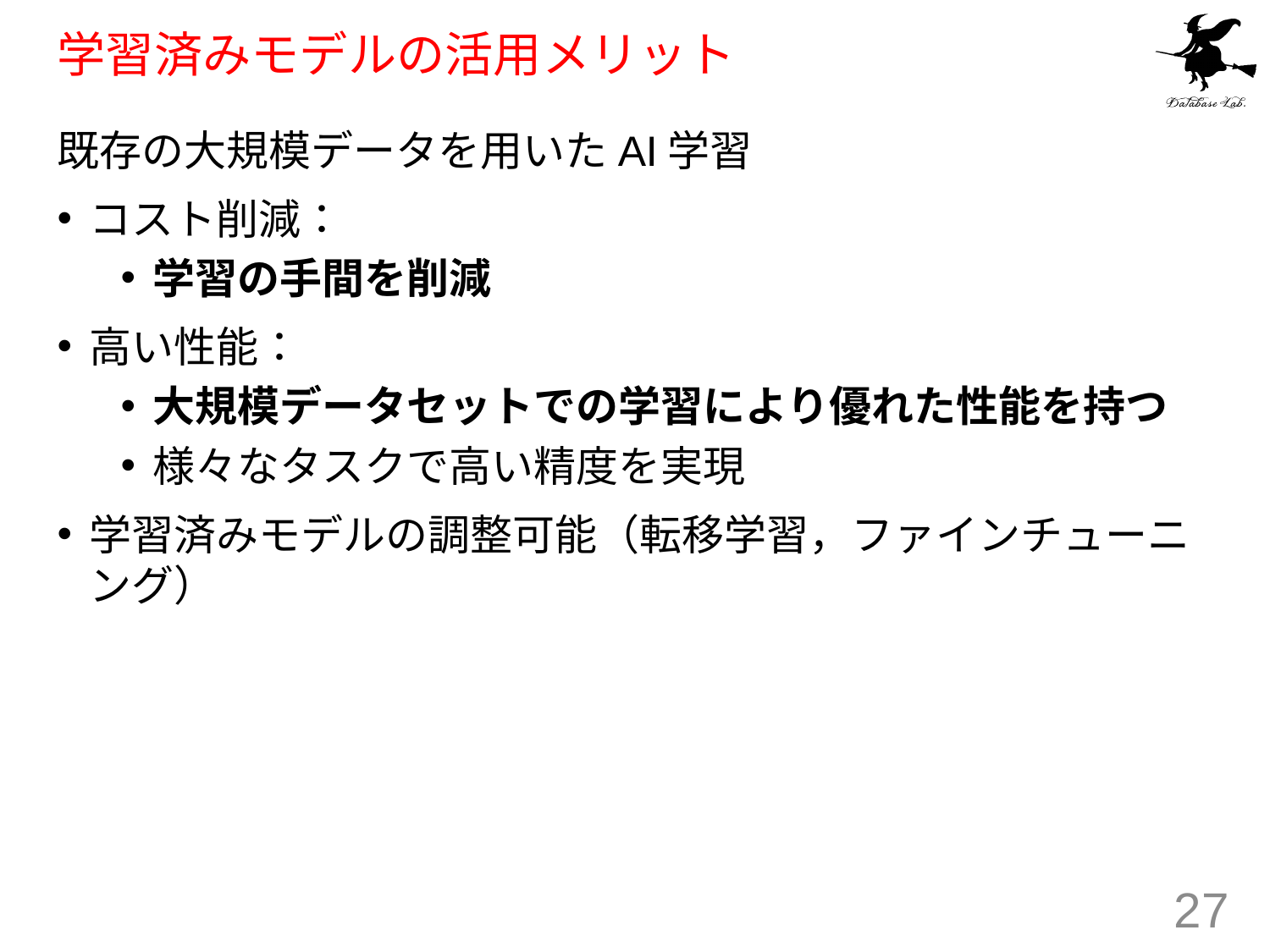

# 学習済みモデルの活用メリット
既存の大規模データを用いたAI学習
コスト削減：
学習の手間を削減
高い性能：
大規模データセットでの学習により優れた性能を持つ
様々なタスクで高い精度を実現
学習済みモデルの調整可能（転移学習，ファインチューニング）
27